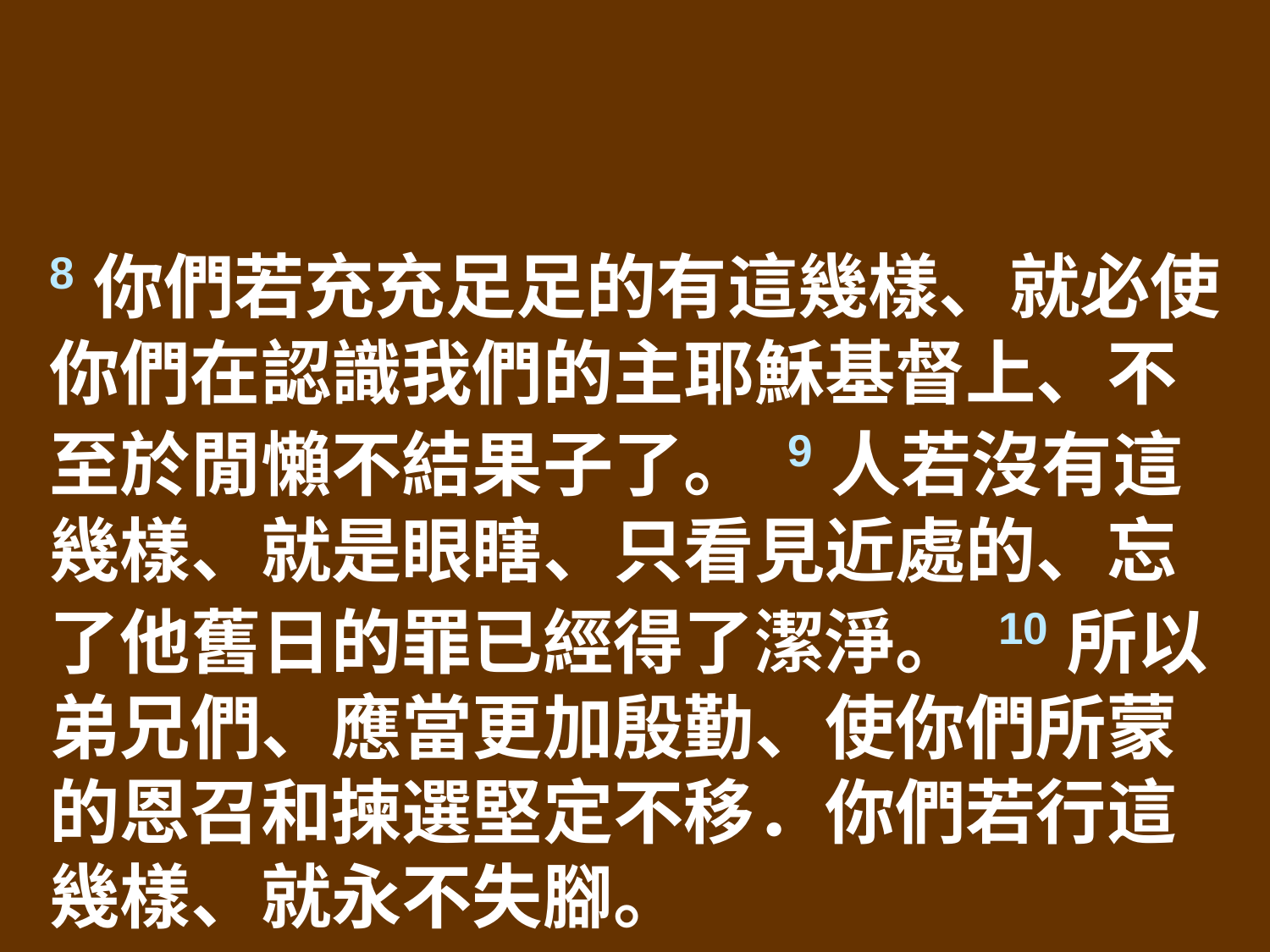

8你們若充充足足的有這幾樣、就必使你們在認識我們的主耶穌基督上、不至於閒懶不結果子了。 9人若沒有這幾樣、就是眼瞎、只看見近處的、忘了他舊日的罪已經得了潔淨。 10所以弟兄們、應當更加殷勤、使你們所蒙的恩召和揀選堅定不移．你們若行這幾樣、就永不失腳。